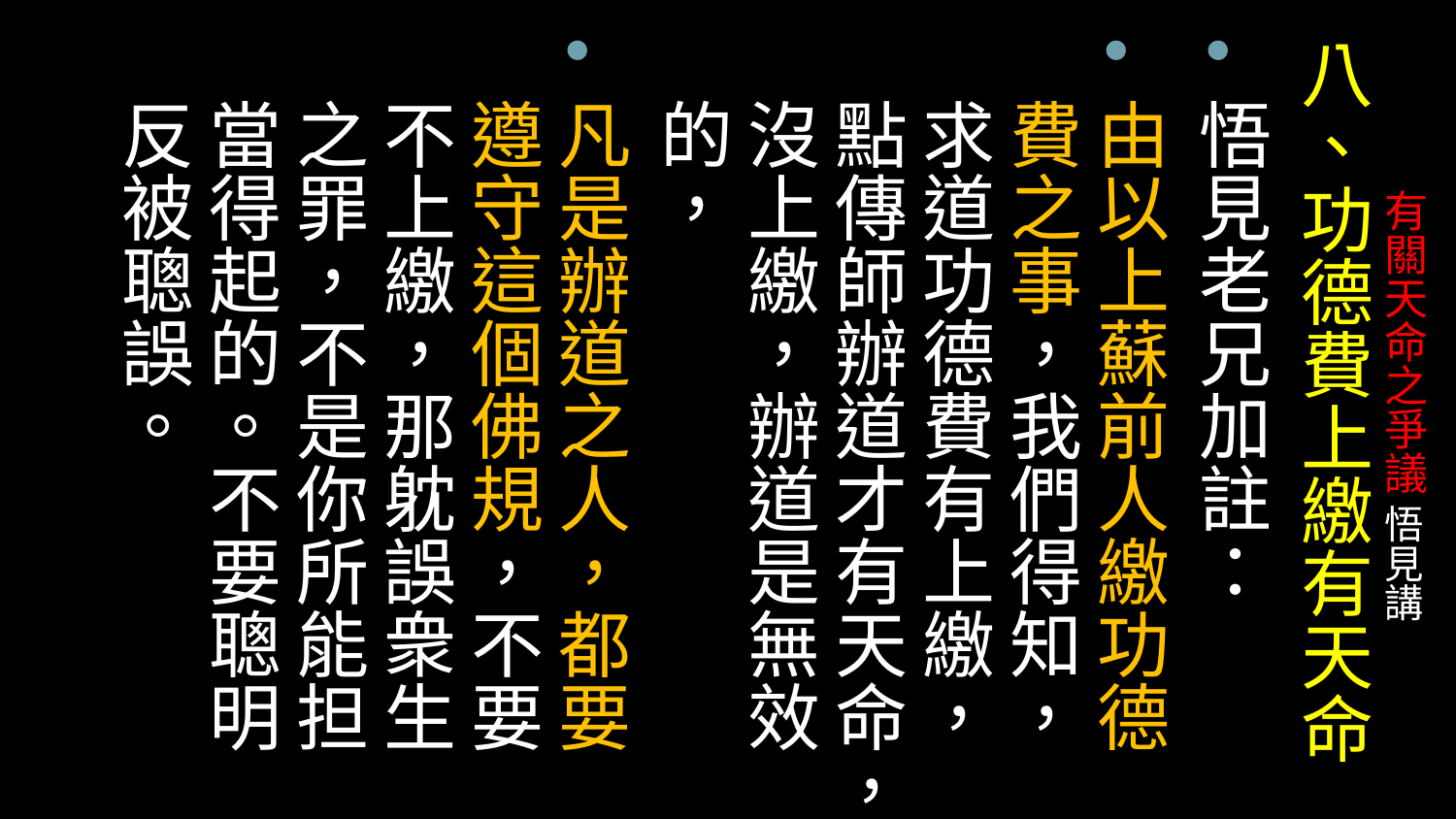

八、功德費上繳有天命
悟見老兄加註：
由以上蘇前人繳功德費之事，我們得知，求道功德費有上繳，點傳師辦道才有天命，沒上繳，辦道是無效的，
凡是辦道之人，都要遵守這個佛規，不要不上繳，那躭誤衆生之罪，不是你所能担當得起的。不要聰明反被聰誤。
# 有關天命之爭議 悟見講